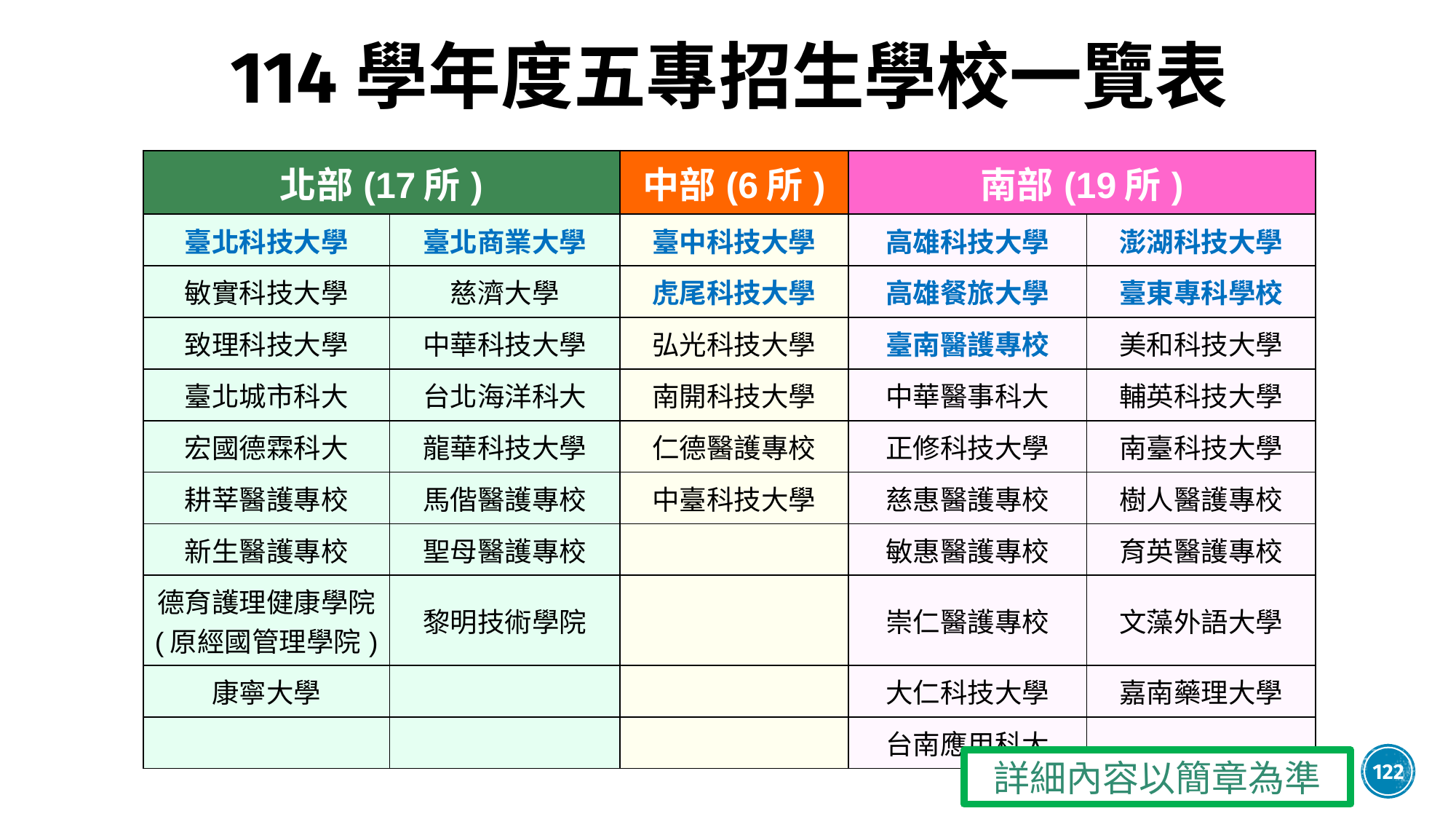

# 114學年度五專招生學校一覽表
| 北部(17所) |  | 中部(6所) | 南部(19所) |  |
| --- | --- | --- | --- | --- |
| 臺北科技大學 | 臺北商業大學 | 臺中科技大學 | 高雄科技大學 | 澎湖科技大學 |
| 敏實科技大學 | 慈濟大學 | 虎尾科技大學 | 高雄餐旅大學 | 臺東專科學校 |
| 致理科技大學 | 中華科技大學 | 弘光科技大學 | 臺南醫護專校 | 美和科技大學 |
| 臺北城市科大 | 台北海洋科大 | 南開科技大學 | 中華醫事科大 | 輔英科技大學 |
| 宏國德霖科大 | 龍華科技大學 | 仁德醫護專校 | 正修科技大學 | 南臺科技大學 |
| 耕莘醫護專校 | 馬偕醫護專校 | 中臺科技大學 | 慈惠醫護專校 | 樹人醫護專校 |
| 新生醫護專校 | 聖母醫護專校 |  | 敏惠醫護專校 | 育英醫護專校 |
| 德育護理健康學院 (原經國管理學院) | 黎明技術學院 |  | 崇仁醫護專校 | 文藻外語大學 |
| 康寧大學 |  |  | 大仁科技大學 | 嘉南藥理大學 |
|  |  |  | 台南應用科大 |  |
122
詳細內容以簡章為準